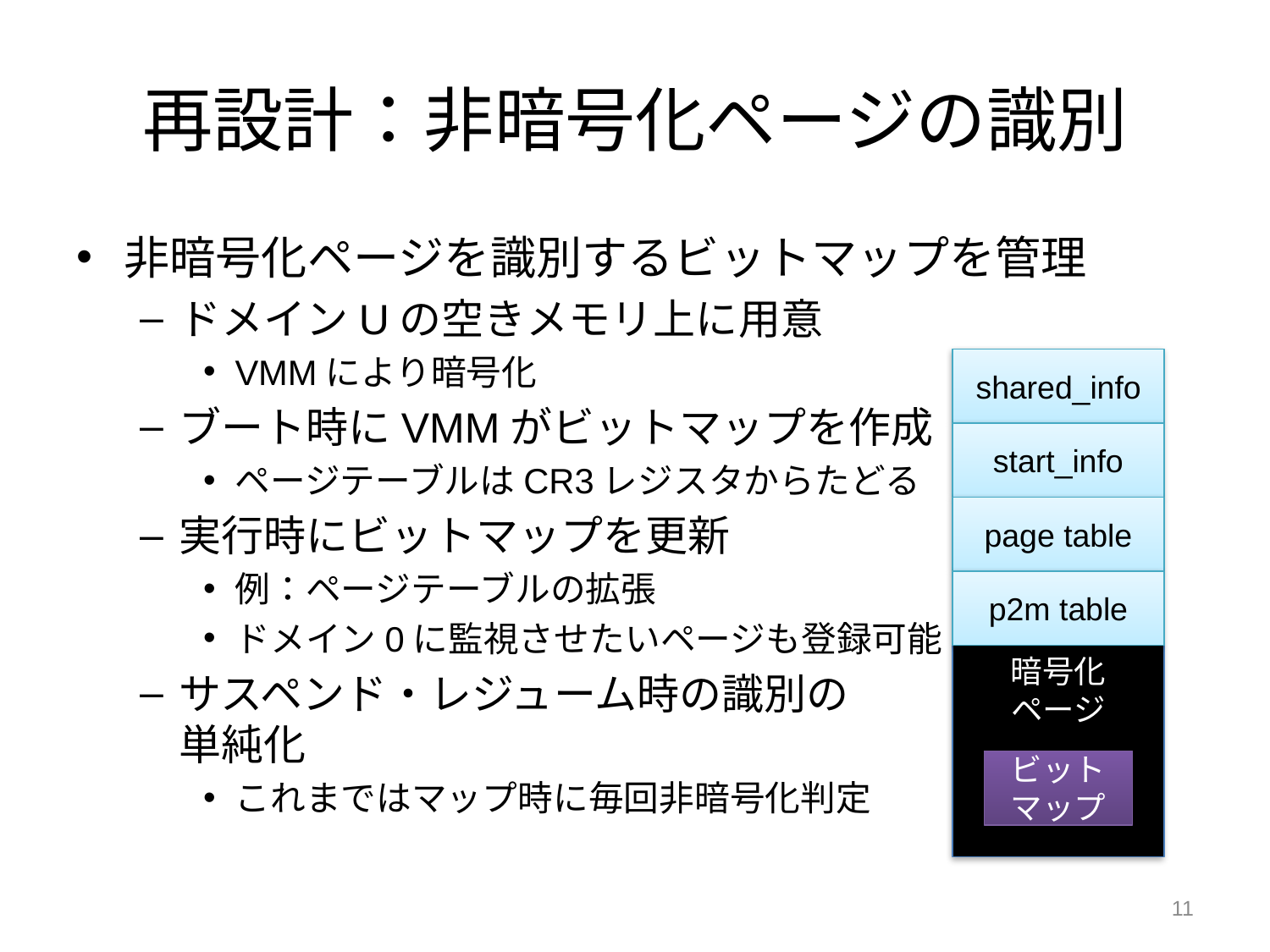

# 再設計：非暗号化ページの識別
非暗号化ページを識別するビットマップを管理
ドメインUの空きメモリ上に用意
VMMにより暗号化
ブート時にVMMがビットマップを作成
ページテーブルはCR3レジスタからたどる
実行時にビットマップを更新
例：ページテーブルの拡張
ドメイン0に監視させたいページも登録可能
サスペンド・レジューム時の識別の
単純化
これまではマップ時に毎回非暗号化判定

shared_info
start_info
page table
p2m table
暗号化
ページ
ビット
マップ
11